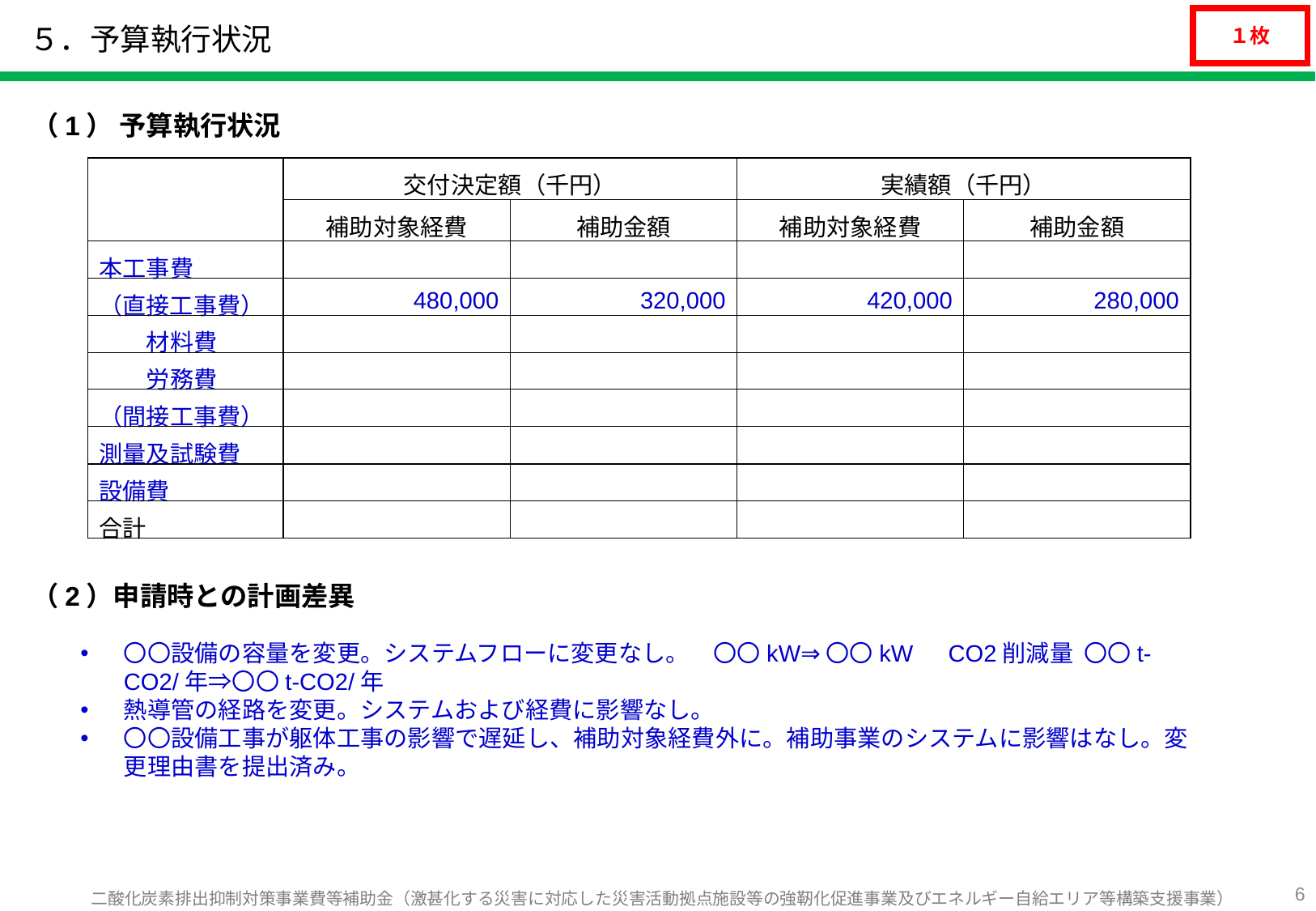

# ５．予算執行状況
１枚
（1） 予算執行状況
|  | 交付決定額（千円） |  | 実績額（千円） |  |
| --- | --- | --- | --- | --- |
|  | 補助対象経費 | 補助金額 | 補助対象経費 | 補助金額 |
| 本工事費 |  |  |  |  |
| （直接工事費） | 480,000 | 320,000 | 420,000 | 280,000 |
| 材料費 |  |  |  |  |
| 労務費 |  |  |  |  |
| （間接工事費） |  |  |  |  |
| 測量及試験費 |  |  |  |  |
| 設備費 |  |  |  |  |
| 合計 |  |  |  |  |
（2）申請時との計画差異
〇〇設備の容量を変更。システムフローに変更なし。　〇〇kW⇒〇〇kW　CO2削減量  〇〇t-CO2/年⇒〇〇t-CO2/年
熱導管の経路を変更。システムおよび経費に影響なし。
〇〇設備工事が躯体工事の影響で遅延し、補助対象経費外に。補助事業のシステムに影響はなし。変更理由書を提出済み。

6